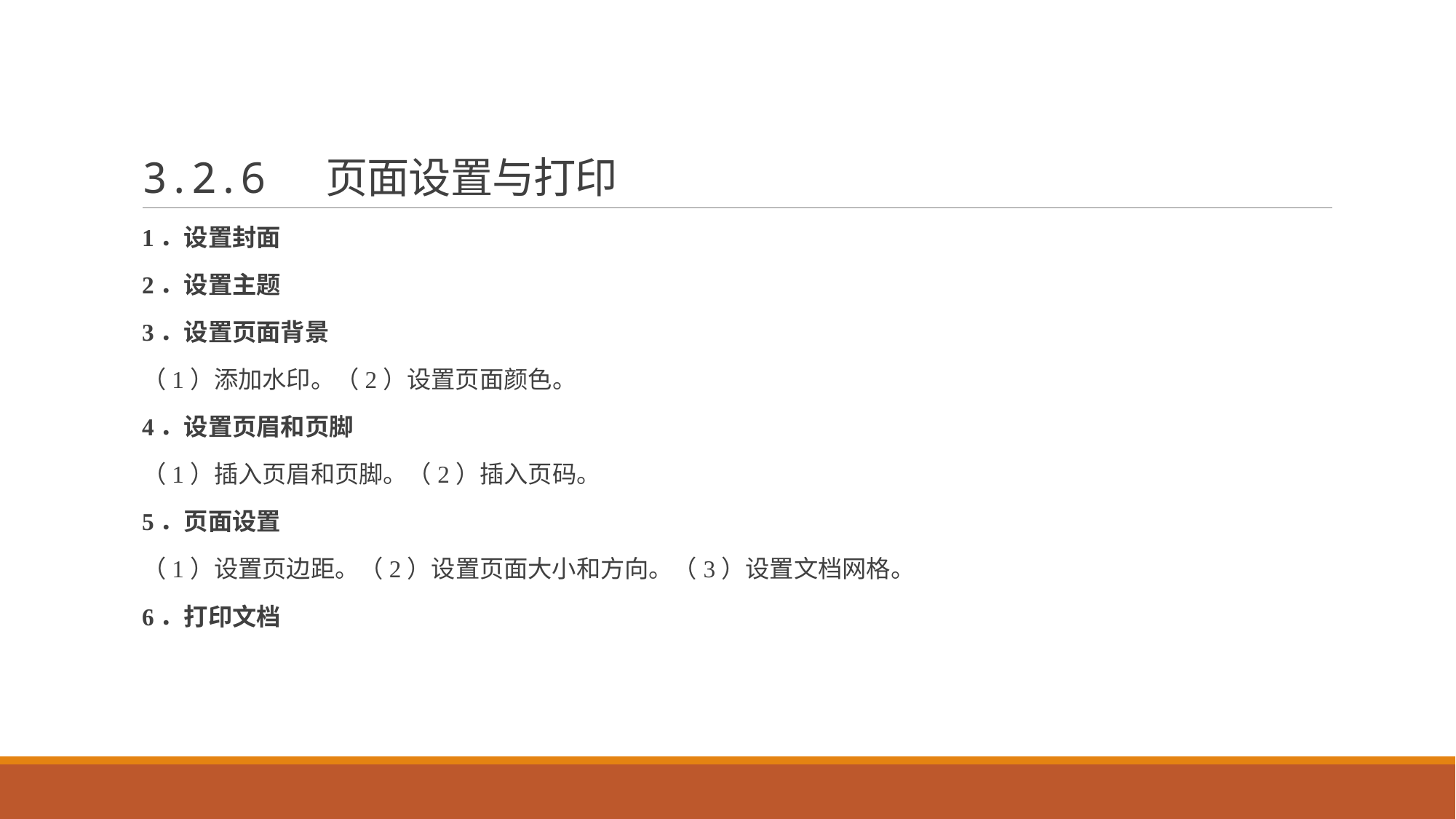

# 3.2.6  页面设置与打印
1．设置封面
2．设置主题
3．设置页面背景
（1）添加水印。（2）设置页面颜色。
4．设置页眉和页脚
（1）插入页眉和页脚。（2）插入页码。
5．页面设置
（1）设置页边距。（2）设置页面大小和方向。（3）设置文档网格。
6．打印文档